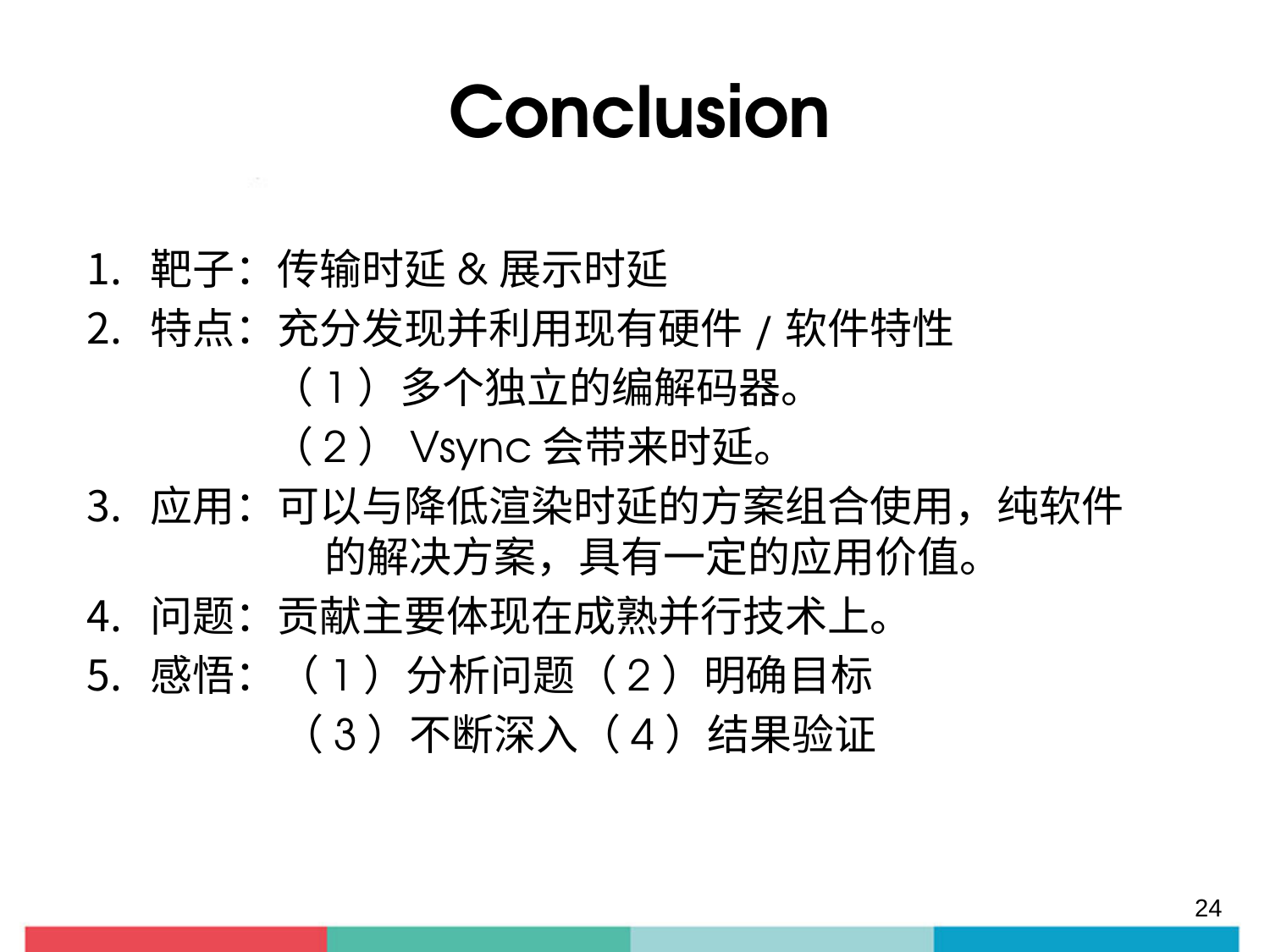

# Conclusion
靶子：传输时延&展示时延
特点：充分发现并利用现有硬件/软件特性
	     （1）多个独立的编解码器。
	     （2）Vsync会带来时延。
应用：可以与降低渲染时延的方案组合使用，纯软件	     的解决方案，具有一定的应用价值。
问题：贡献主要体现在成熟并行技术上。
感悟：（1）分析问题（2）明确目标
 （3）不断深入（4）结果验证
24